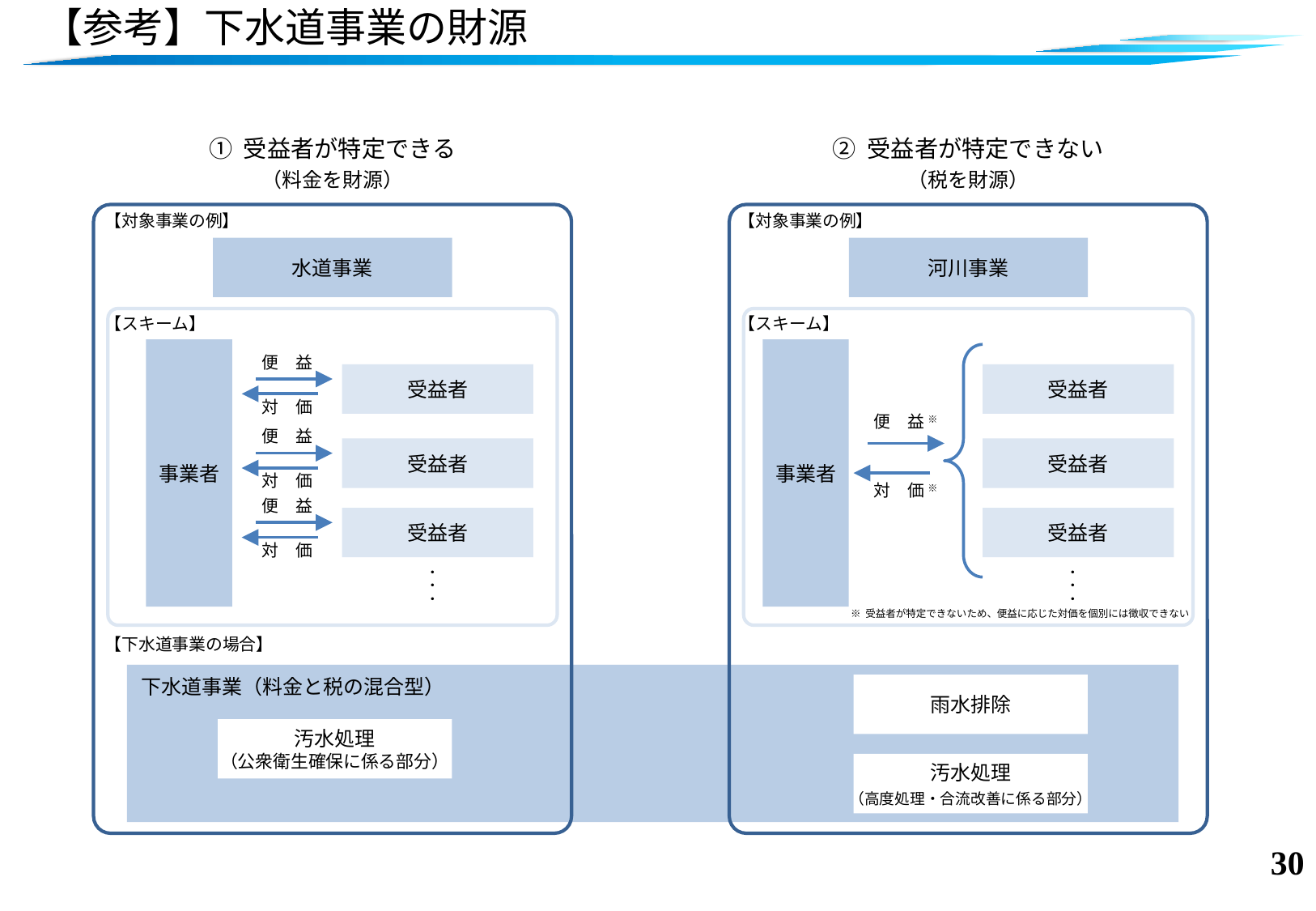

# 【参考】下水道事業の財源
① 受益者が特定できる
（料金を財源）
② 受益者が特定できない
（税を財源）

【対象事業の例】
【対象事業の例】
水道事業
河川事業
【スキーム】

事業者
事業者

便　益
受益者
受益者
対　価
便　益 ※
便　益
受益者
受益者
対　価
対　価 ※
便　益
受益者
受益者
対　価
・・・
・・・
【スキーム】
※ 受益者が特定できないため、便益に応じた対価を個別には徴収できない
【下水道事業の場合】
下水道事業（料金と税の混合型）
雨水排除
汚水処理
（公衆衛生確保に係る部分）
汚水処理
（高度処理・合流改善に係る部分）
30